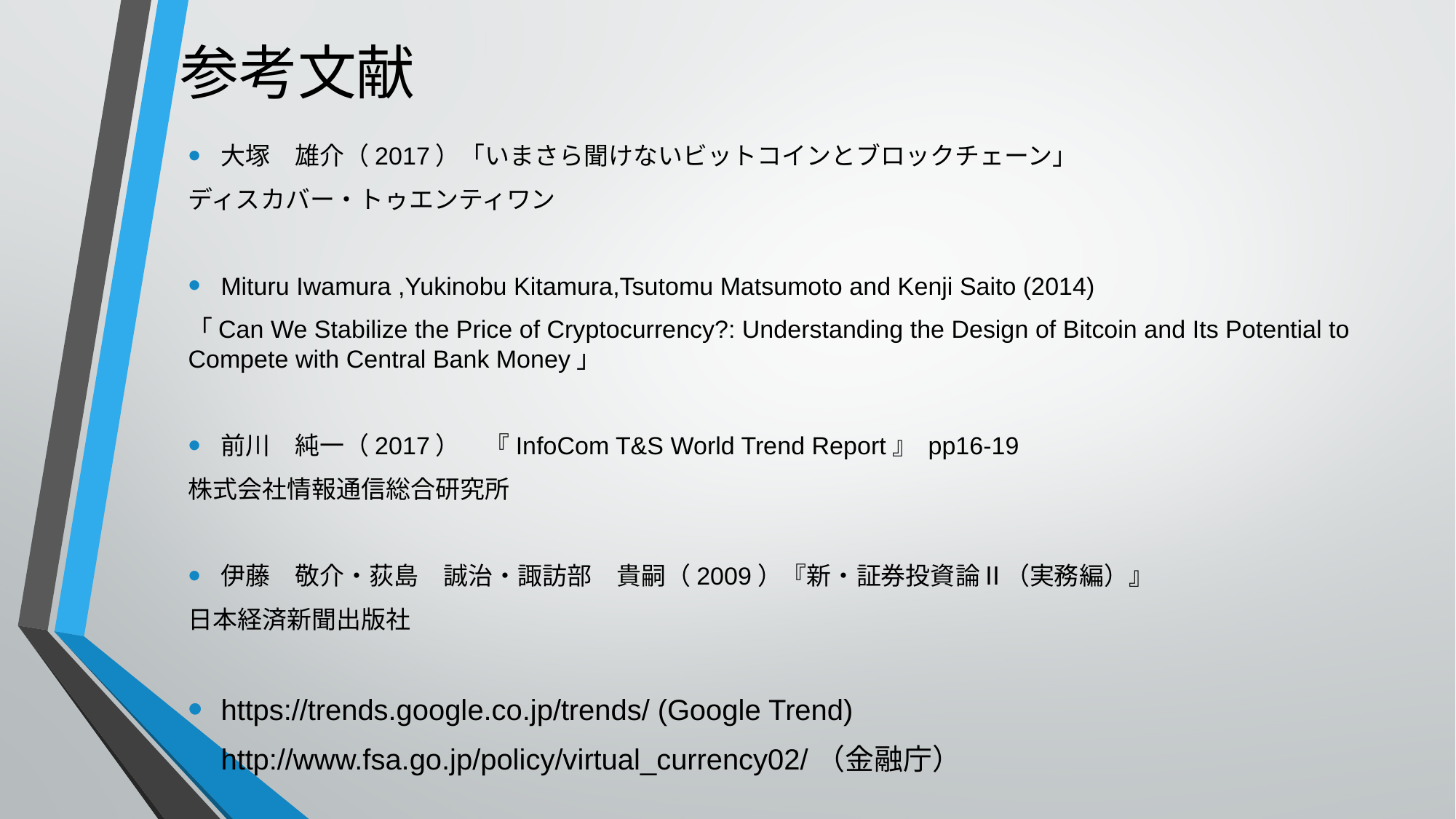

# 参考文献
大塚　雄介（2017）「いまさら聞けないビットコインとブロックチェーン」
ディスカバー・トゥエンティワン

Mituru Iwamura ,Yukinobu Kitamura,Tsutomu Matsumoto and Kenji Saito (2014)
「Can We Stabilize the Price of Cryptocurrency?: Understanding the Design of Bitcoin and Its Potential to Compete with Central Bank Money」

前川　純一（2017）　『InfoCom T&S World Trend Report』 pp16-19
株式会社情報通信総合研究所

伊藤　敬介・荻島　誠治・諏訪部　貴嗣（2009）『新・証券投資論Ⅱ（実務編）』
日本経済新聞出版社

https://trends.google.co.jp/trends/ (Google Trend)
http://www.fsa.go.jp/policy/virtual_currency02/（金融庁）